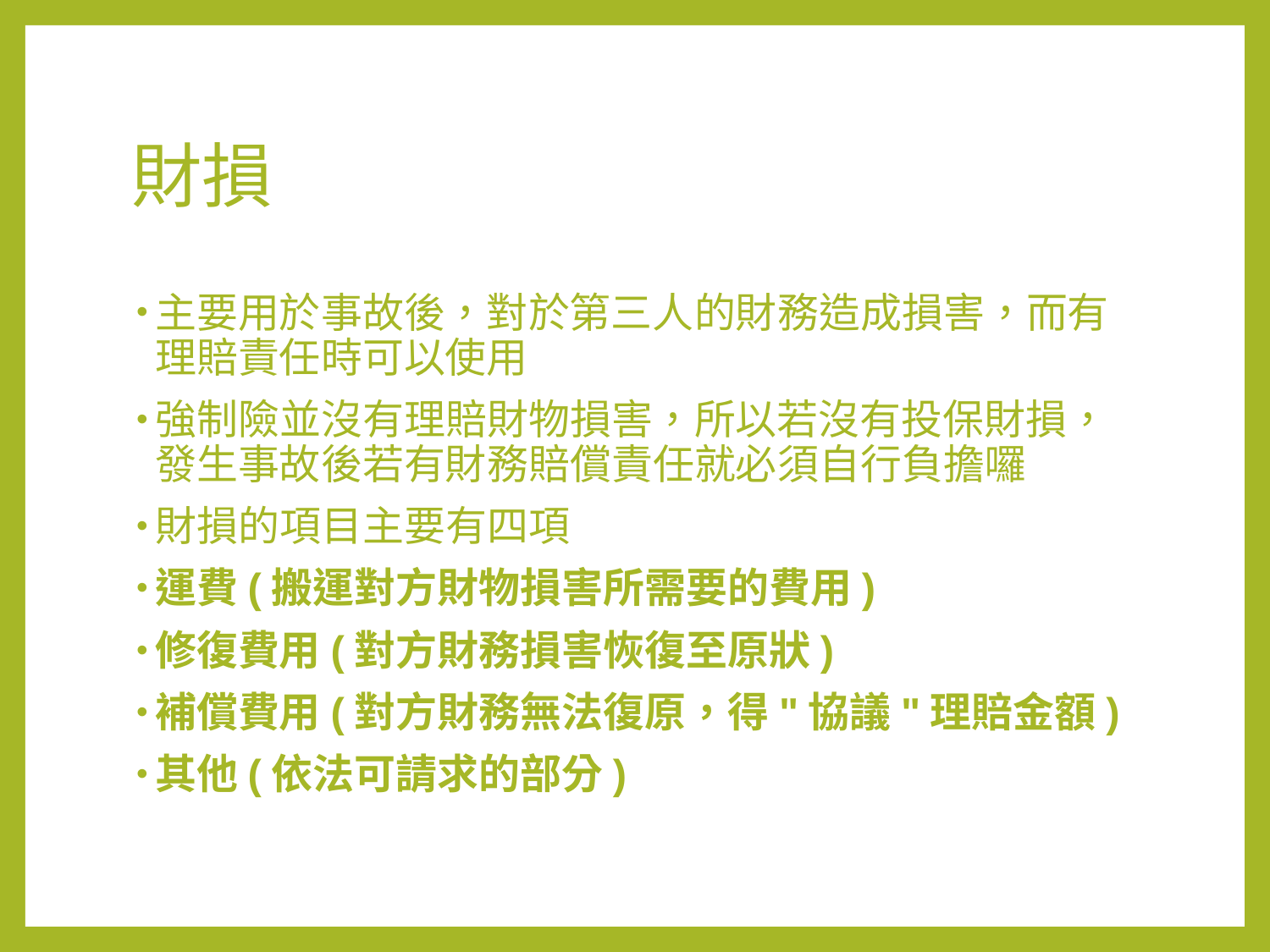

# 財損
主要用於事故後，對於第三人的財務造成損害，而有理賠責任時可以使用
強制險並沒有理賠財物損害，所以若沒有投保財損，發生事故後若有財務賠償責任就必須自行負擔囉
財損的項目主要有四項
運費(搬運對方財物損害所需要的費用)
修復費用(對方財務損害恢復至原狀)
補償費用(對方財務無法復原，得"協議"理賠金額)
其他(依法可請求的部分)